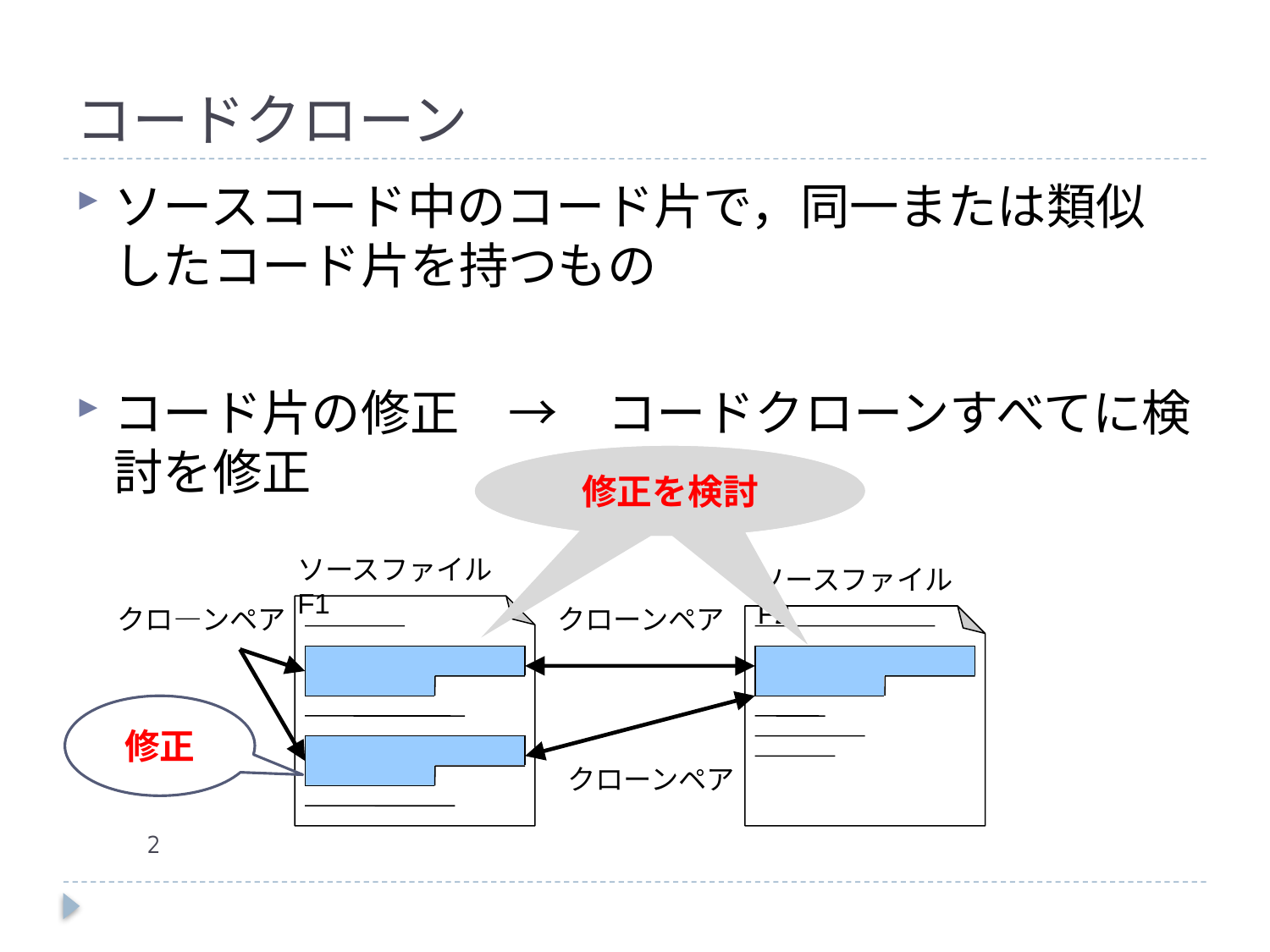

# コードクローン
ソースコード中のコード片で，同一または類似したコード片を持つもの

コード片の修正　→　コードクローンすべてに検討を修正

修正を検討
ソースファイルF1
ソースファイルF2
クロ―ンペア

クローンペア

修正

クローンペア

2